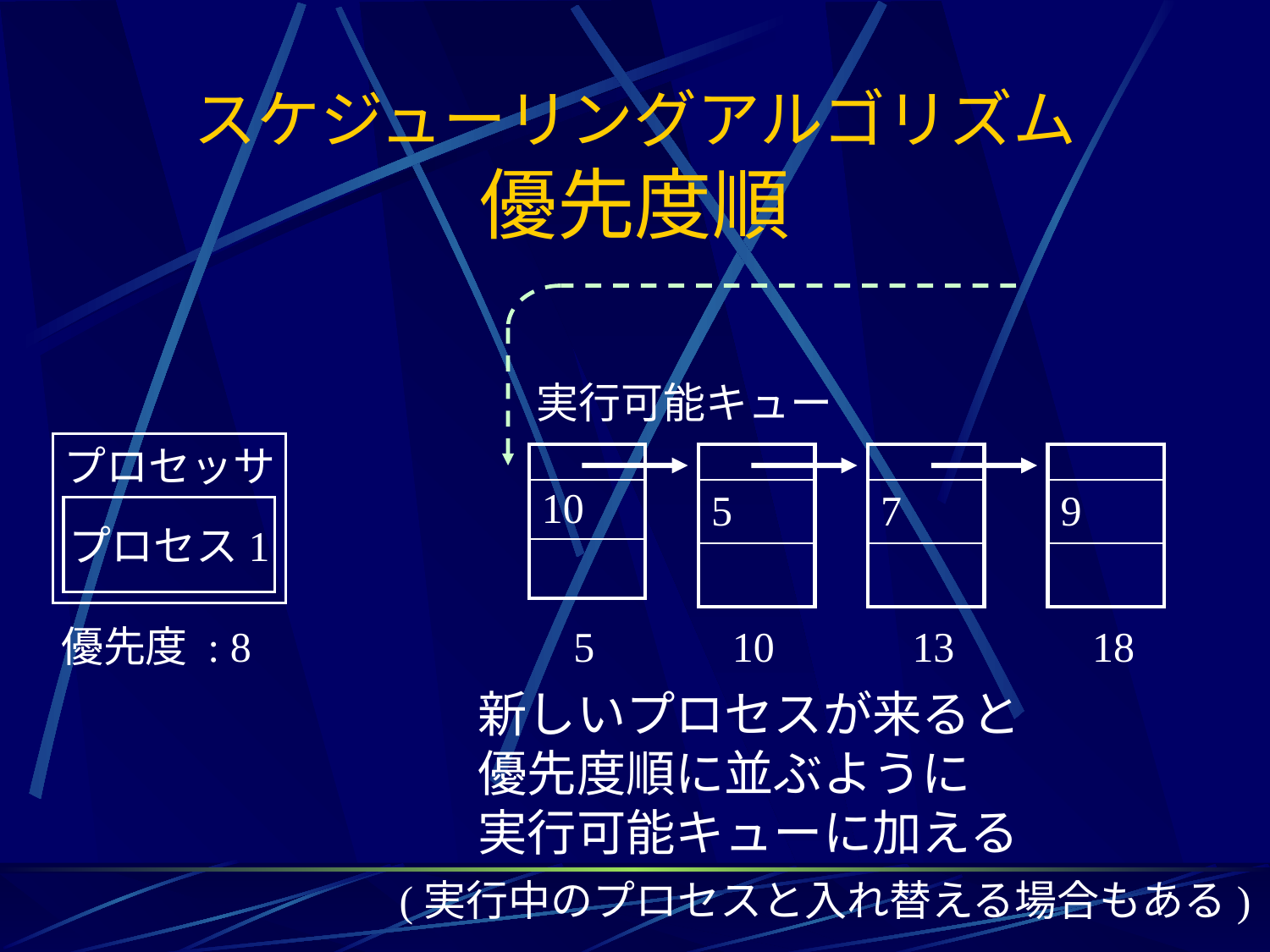

# スケジューリングアルゴリズム 優先度順

実行可能キュー

プロセッサ
|  |
| --- |
| 10 |
|  |
|  |
| --- |
| 5 |
|  |
|  |
| --- |
| 7 |
|  |
|  |
| --- |
| 9 |
|  |

プロセス1
優先度 : 8
5
10
13
18
新しいプロセスが来ると
優先度順に並ぶように
実行可能キューに加える
(実行中のプロセスと入れ替える場合もある)